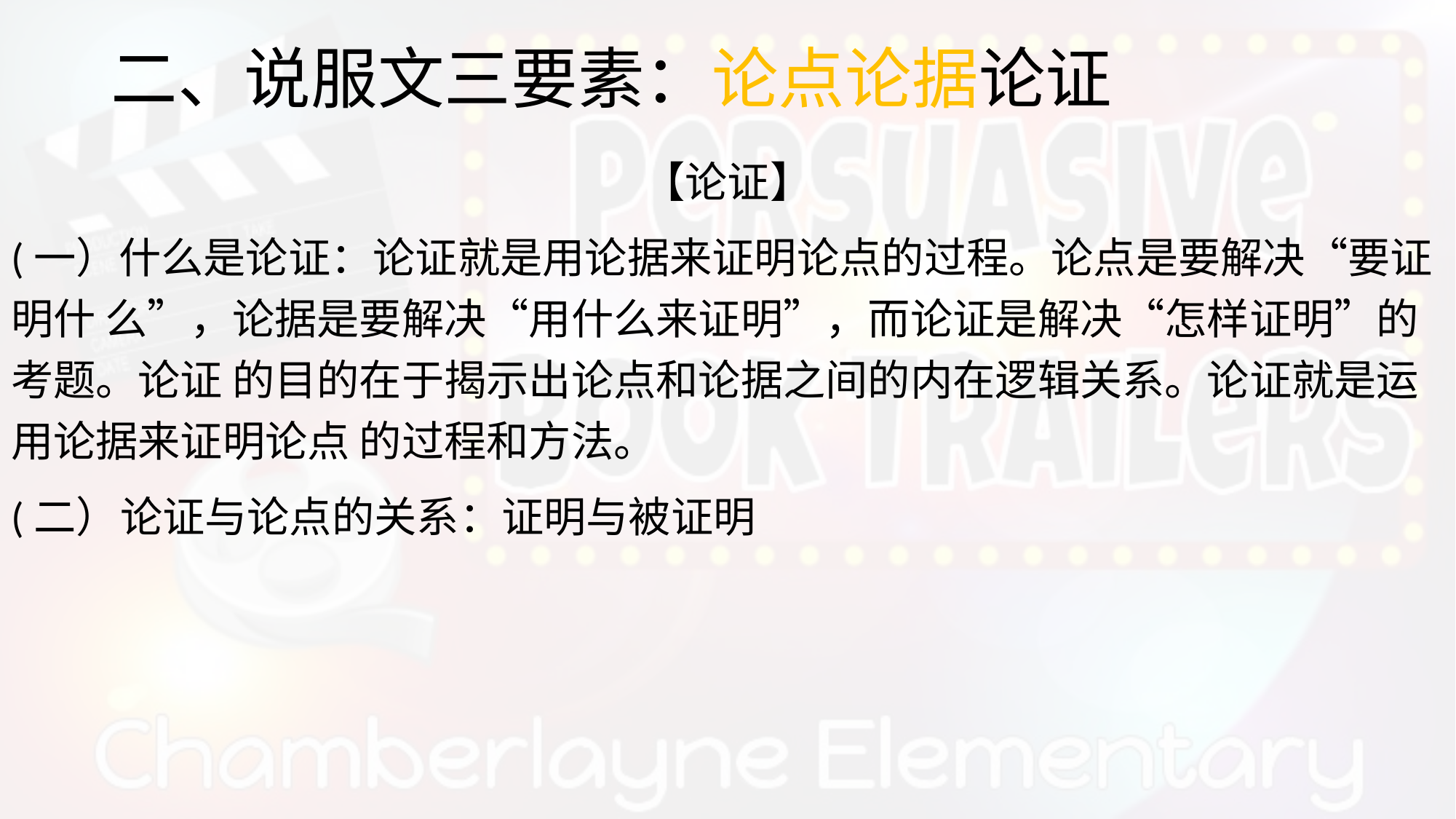

# 二、说服文三要素：论点论据论证

【论证】
(一）什么是论证：论证就是用论据来证明论点的过程。论点是要解决“要证明什 么”，论据是要解决“用什么来证明”，而论证是解决“怎样证明”的考题。论证 的目的在于揭示出论点和论据之间的内在逻辑关系。论证就是运用论据来证明论点 的过程和方法。
(二）	论证与论点的关系：证明与被证明